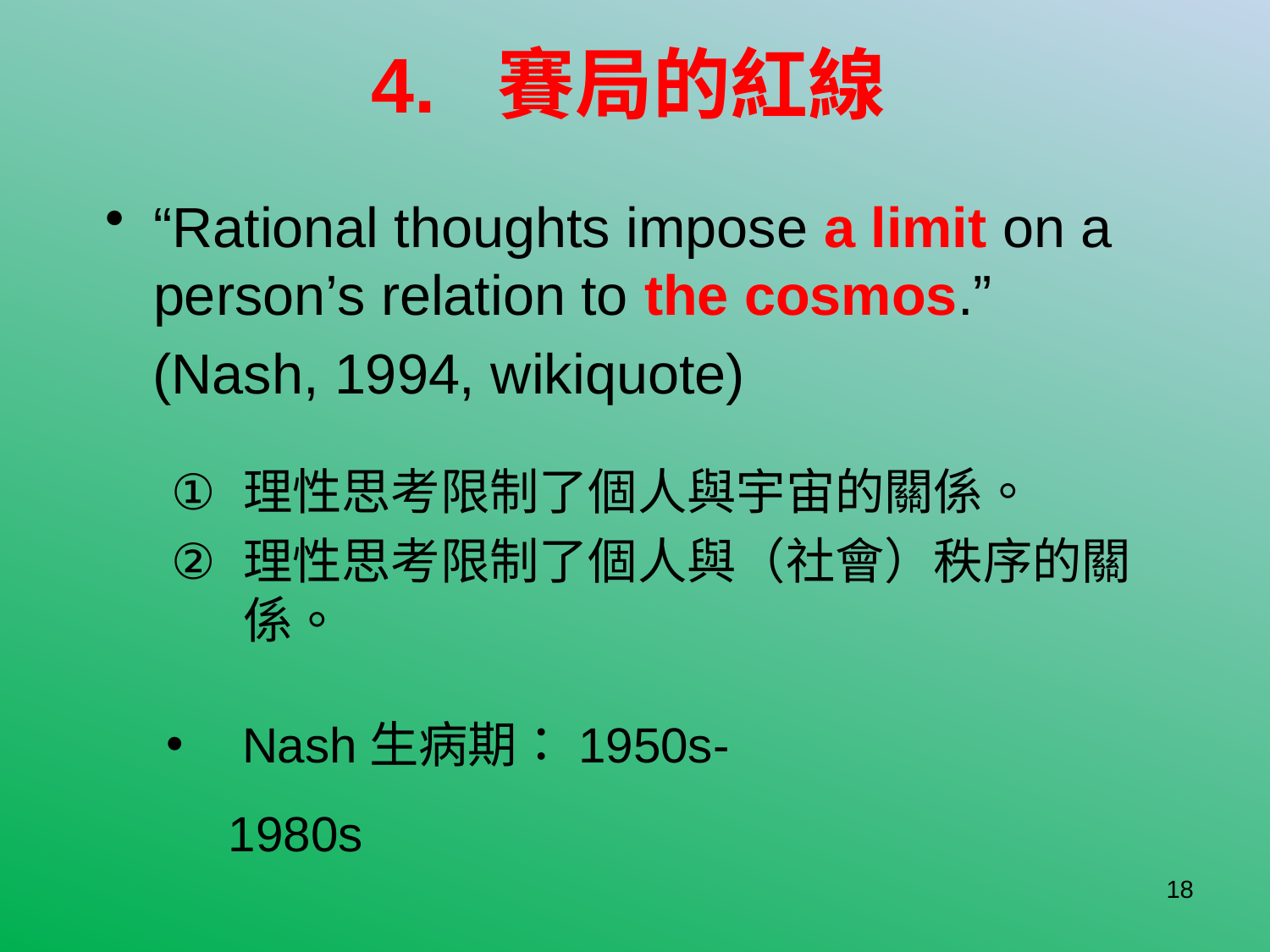

# 4.  賽局的紅線
“Rational thoughts impose a limit on a person’s relation to the cosmos.”
   (Nash, 1994, wikiquote)
理性思考限制了個人與宇宙的關係。
理性思考限制了個人與（社會）秩序的關係。
 Nash生病期：1950s-1980s
18